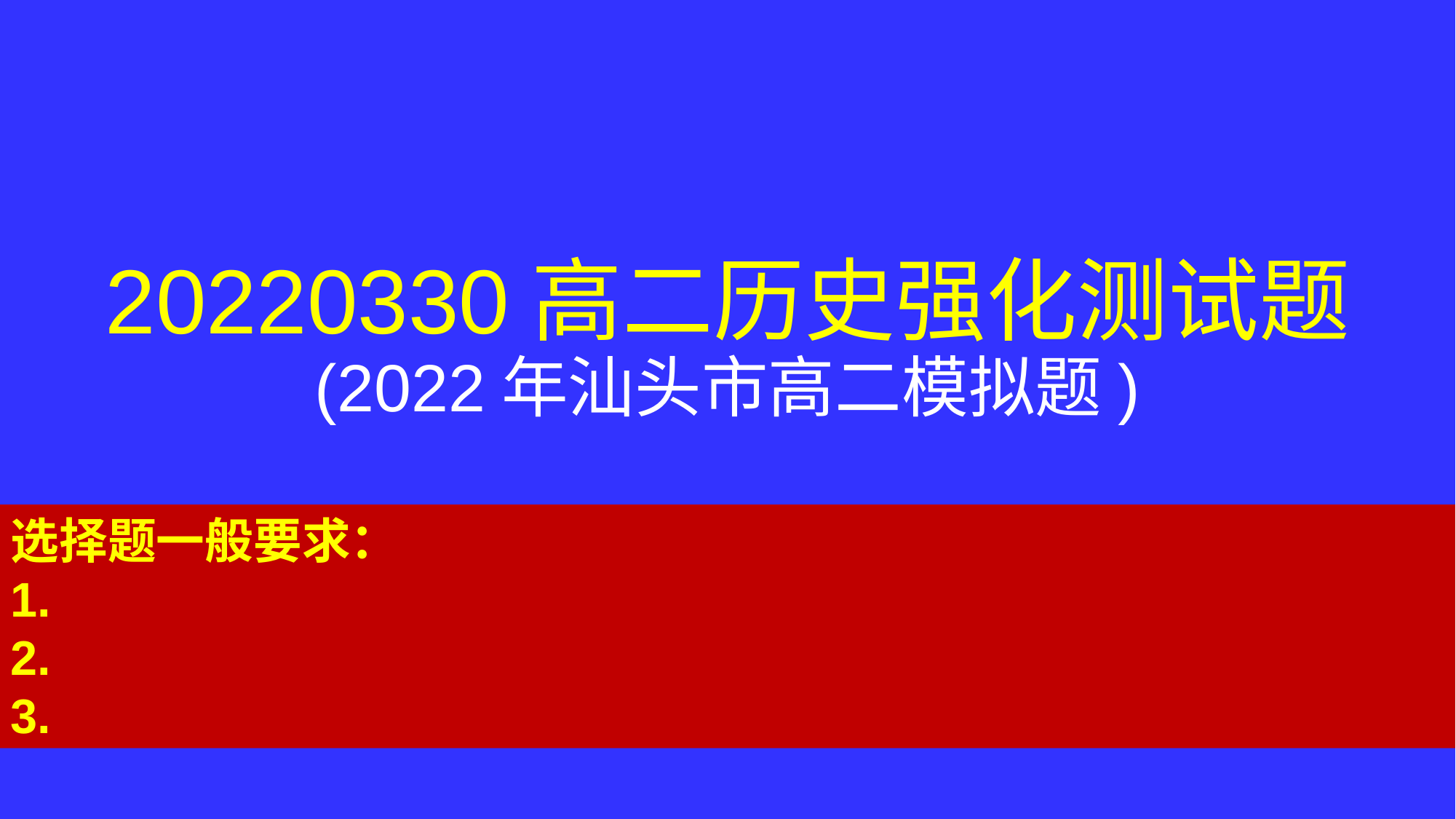

# 20220330高二历史强化测试题 (2022年汕头市高二模拟题)
选择题一般要求：
1.
2.
3.